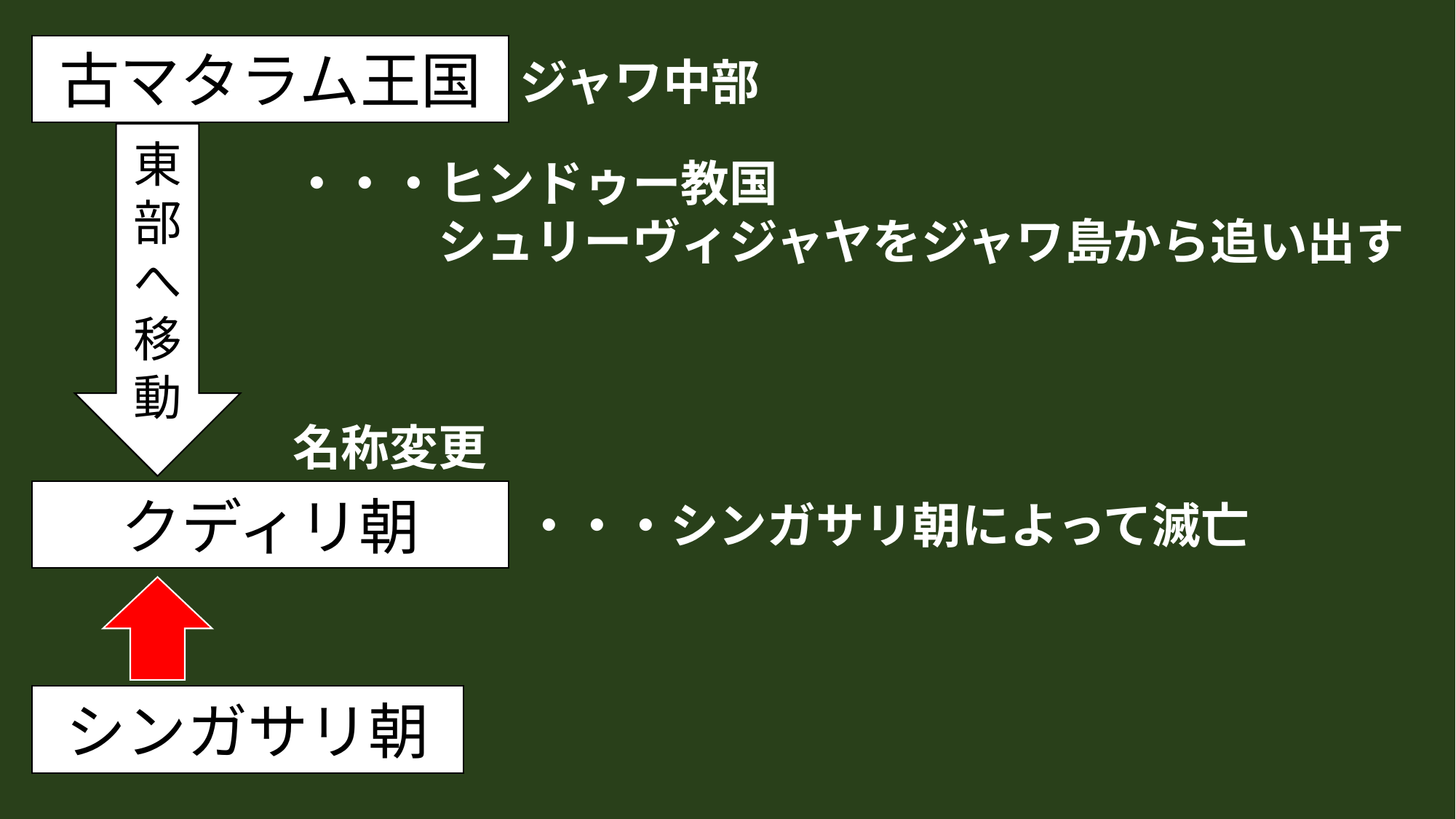

古マタラム王国
ジャワ中部
東部へ移動
・・・ヒンドゥー教国
　　　シュリーヴィジャヤをジャワ島から追い出す
名称変更
クディリ朝
・・・シンガサリ朝によって滅亡

シンガサリ朝